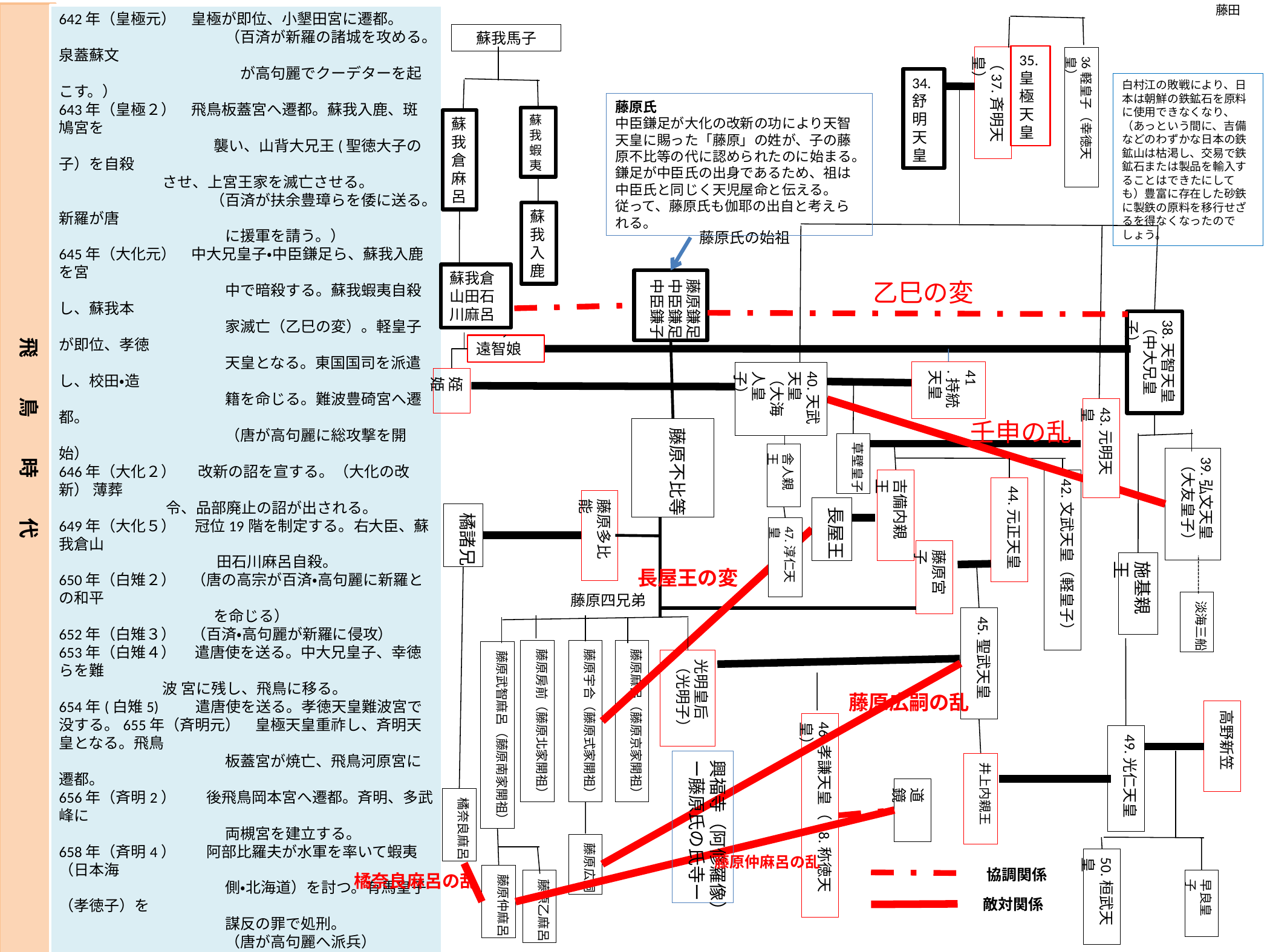

藤田

642年（皇極元）　皇極が即位、小墾田宮に遷都。
　　　　　　　　　　　（百済が新羅の諸城を攻める。泉蓋蘇文
　　　　　　　　　　　　が高句麗でクーデターを起こす。）
643年（皇極２）　飛鳥板蓋宮へ遷都。蘇我入鹿、斑鳩宮を
　　　　　　　　　　 襲い、山背大兄王(聖徳大子の子）を自殺
                              させ、上宮王家を滅亡させる。
　　　　　　　　　　（百済が扶余豊璋らを倭に送る。新羅が唐
　　　　　　　　　　　に援軍を請う。）
645年（大化元）　中大兄皇子・中臣鎌足ら、蘇我入鹿を宮
　　　　　　　　　　　中で暗殺する。蘇我蝦夷自殺し、蘇我本
　　　　　　　　　　　家滅亡（乙巳の変）。軽皇子が即位、孝徳
　　　　　　　　　　　天皇となる。東国国司を派遣し、校田・造
　　　　　　　　　　　籍を命じる。難波豊碕宮へ遷都。
　　　　　　　　　　　（唐が高句麗に総攻撃を開始）
646年（大化２）　  改新の詔を宣する。（大化の改新） 薄葬
                               令、品部廃止の詔が出される。
649年（大化５）　 冠位19階を制定する。右大臣、蘇我倉山
　　　　　　　　　　  田石川麻呂自殺。
650年（白雉２）　（唐の高宗が百済・高句麗に新羅との和平
　　　　　　　　　　 を命じる）
652年（白雉３）　（百済・高句麗が新羅に侵攻）
653年（白雉４）　 遣唐使を送る。中大兄皇子、幸徳らを難
                              波 宮に残し、飛鳥に移る。
654年(白雉5)　　 遣唐使を送る。孝徳天皇難波宮で没する。655年（斉明元）　皇極天皇重祚し、斉明天皇となる。飛鳥
　　　　　　　　　　　板蓋宮が焼亡、飛鳥河原宮に遷都。
656年（斉明2）　　後飛鳥岡本宮へ遷都。斉明、多武峰に
　　　　　　　　　　　両槻宮を建立する。
658年（斉明4）　　阿部比羅夫が水軍を率いて蝦夷（日本海
　　　　　　　　　　　側・北海道）を討つ。有馬皇子（孝徳子）を
　　　　　　　　　　　謀反の罪で処刑。
　　　　　　　　　　　（唐が高句麗へ派兵）
659年（斉明5）　  遣唐使を送る。
660年（斉明6）　  （百済の鬼室福信らが救援と扶余豊璋の
　　　　　　　　　　　帰国を要請）
　　　　　　　　　　　（唐・新羅が百済を滅ぼす）
661年（斉明７）　斉明、百済救援のため北九州へ、しかし
　　　　　　　　　　　朝倉宮で没する。中大兄皇子が称制す。
663年（天智２）　新羅へ2万7千の軍を派遣するも、白村江
　　　　　　　　　　 の戦（はくすきのえのたたかい）で大敗する。
                              (百済王子豊璋が謀反の疑いで鬼室福信
　　　　　　　　　　　を処刑）
664年（天智3）　冠位２６階を制定。兵士・民部・家部の制
　　　　　　　　　　「甲氏の宣」を施行。　唐の使者郭務悰が
　　　　　　　　　　来日。　対馬、壱岐、筑紫に防人を配置し、
　　　　　　　　　　筑紫に水城を築く。
665年（天智4）　大宰府周辺に朝鮮式山城を造営。唐の使
　　　　　　　　　　者郭徳高が来日。
667年（天智6）　大津の宮に遷都する。
　　　　　　　　　　（唐・新羅が高句麗へ）
668年（天智7）　天智が即位する。
　　　　　　　　　　（高句麗が滅亡する）

蘇我馬子
35.皇極天皇
（37.斉明天皇）
36軽皇子（幸徳天皇）
34.舒明天皇
白村江の敗戦により、日本は朝鮮の鉄鉱石を原料に使用できなくなり、（あっという間に、吉備などのわずかな日本の鉄鉱山は枯渇し、交易で鉄鉱石または製品を輸入することはできたにしても）豊富に存在した砂鉄に製鉄の原料を移行せざるを得なくなったのでしょう。
藤原氏
中臣鎌足が大化の改新の功により天智天皇に賜った「藤原」の姓が、子の藤原不比等の代に認められたのに始まる。鎌足が中臣氏の出身であるため、祖は中臣氏と同じく天児屋命と伝える。
従って、藤原氏も伽耶の出自と考えられる。
蘇我蝦夷
蘇我倉麻呂
蘇我入鹿
藤原氏の始祖
蘇我倉山田石川麻呂
藤原鎌足
中臣鎌足
中臣鎌子
乙巳の変
38.天智天皇
（中大兄皇子）
飛　　鳥　　時　　代
遠智娘
41
.持統天皇
40.天武天皇
（大海人皇子）
姪姫
43.元明天皇
壬申の乱

藤原不比等

草壁皇子
舎人親王
39.弘文天皇
（大友皇子）
吉備内親王
42.文武天皇（軽皇子）
44.元正天皇
藤原多比能
長屋王
橘諸兄
47.淳仁天皇
藤原宮子
施基親王
長屋王の変
藤原四兄弟
淡海三船
45.聖武天皇
藤原房前（藤原北家開祖）
藤原宇合（藤原式家開祖）
藤原麻呂（藤原京家開祖）
藤原武智麻呂（藤原南家開祖）
光明皇后
（光明子）
藤原広嗣の乱
高野新笠
46.孝謙天皇（48.称徳天皇）
49.光仁天皇
興福寺（阿修羅像）
ー藤原氏の氏寺ー
井上内親王
道　鏡
橘奈良麻呂
藤原広嗣
藤原仲麻呂の乱
50.桓武天皇
協調関係
藤原仲麻呂
橘奈良麻呂の乱
藤原乙麻呂
早良皇子
敵対関係